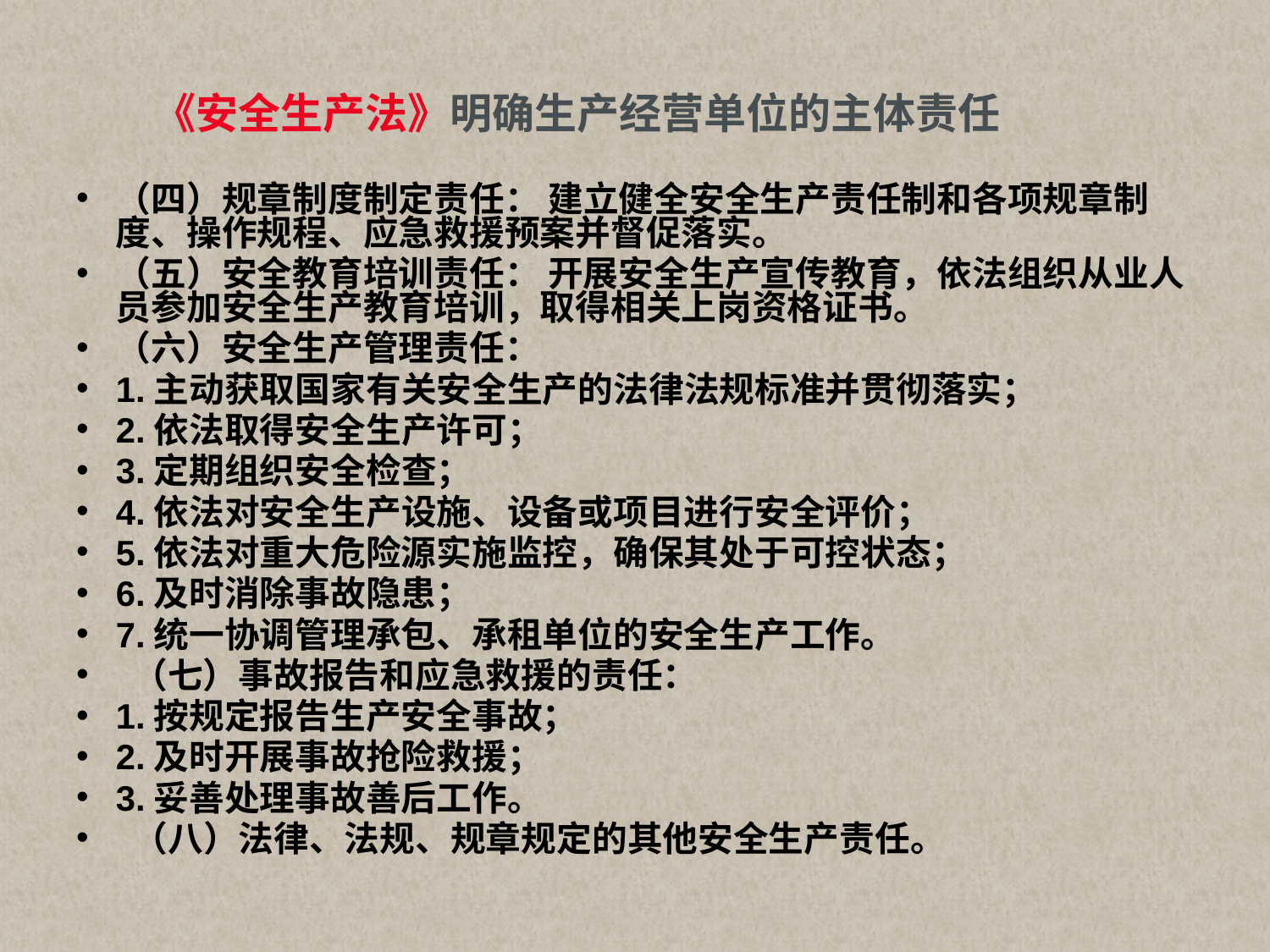

# 《安全生产法》明确生产经营单位的主体责任
（四）规章制度制定责任： 建立健全安全生产责任制和各项规章制度、操作规程、应急救援预案并督促落实。
（五）安全教育培训责任： 开展安全生产宣传教育，依法组织从业人员参加安全生产教育培训，取得相关上岗资格证书。
（六）安全生产管理责任：
1.主动获取国家有关安全生产的法律法规标准并贯彻落实；
2.依法取得安全生产许可；
3.定期组织安全检查；
4.依法对安全生产设施、设备或项目进行安全评价；
5.依法对重大危险源实施监控，确保其处于可控状态；
6.及时消除事故隐患；
7.统一协调管理承包、承租单位的安全生产工作。
 （七）事故报告和应急救援的责任：
1.按规定报告生产安全事故；
2.及时开展事故抢险救援；
3.妥善处理事故善后工作。
 （八）法律、法规、规章规定的其他安全生产责任。